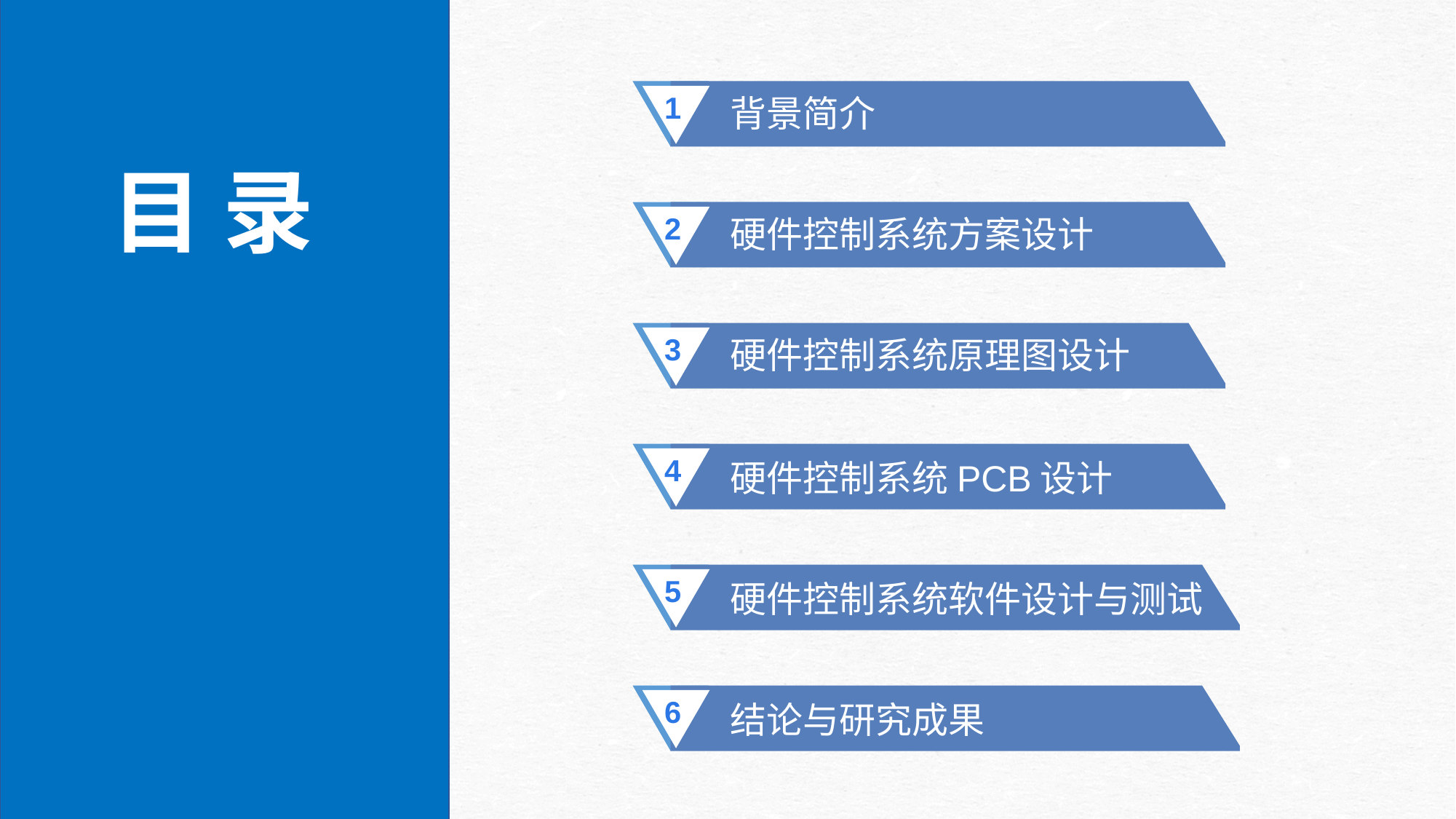

1
背景简介

目 录

2

硬件控制系统方案设计

3

硬件控制系统原理图设计

4

硬件控制系统PCB设计

5

硬件控制系统软件设计与测试

6

结论与研究成果